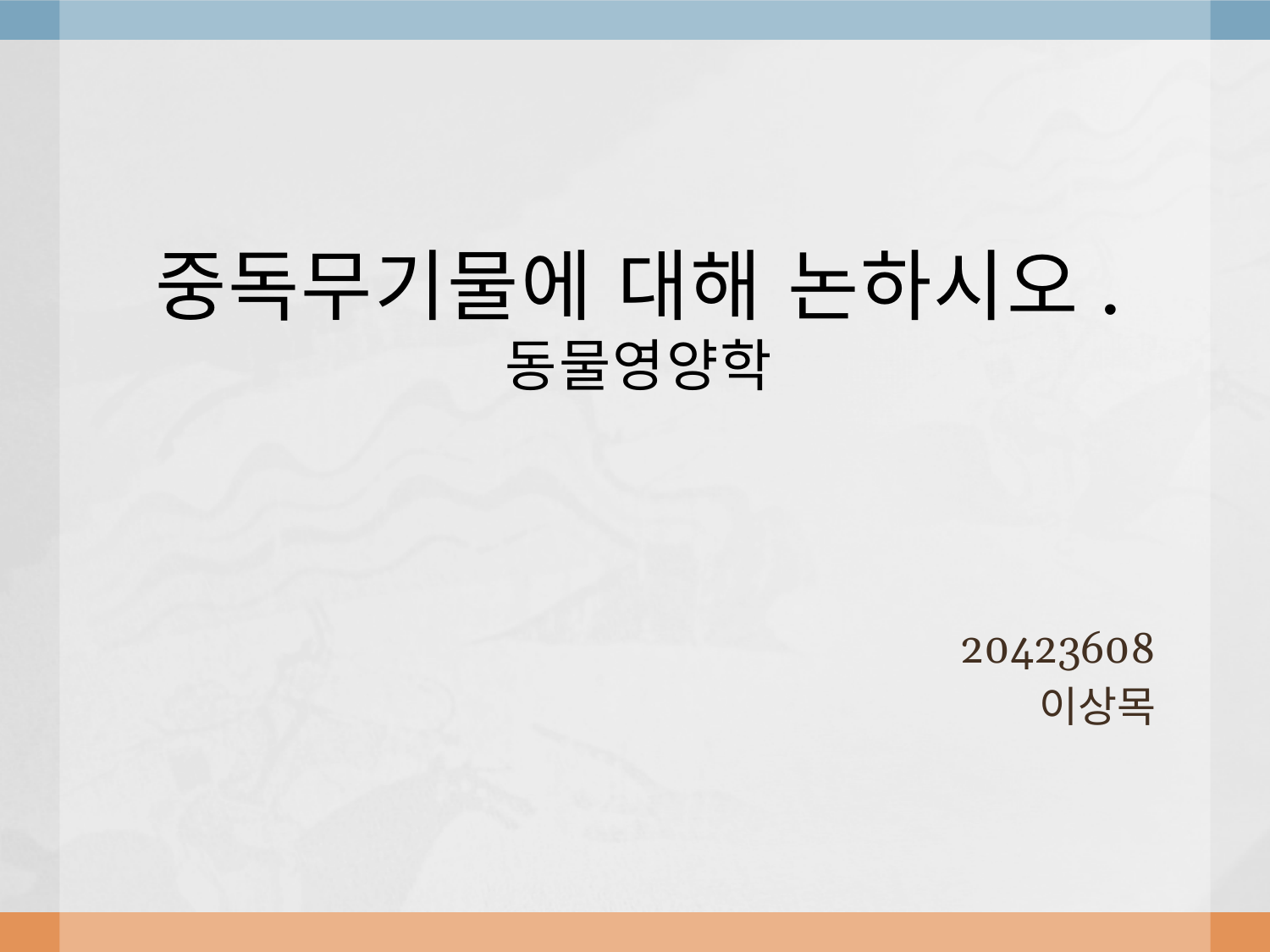

# 중독무기물에 대해 논하시오. 동물영양학
20423608
이상목